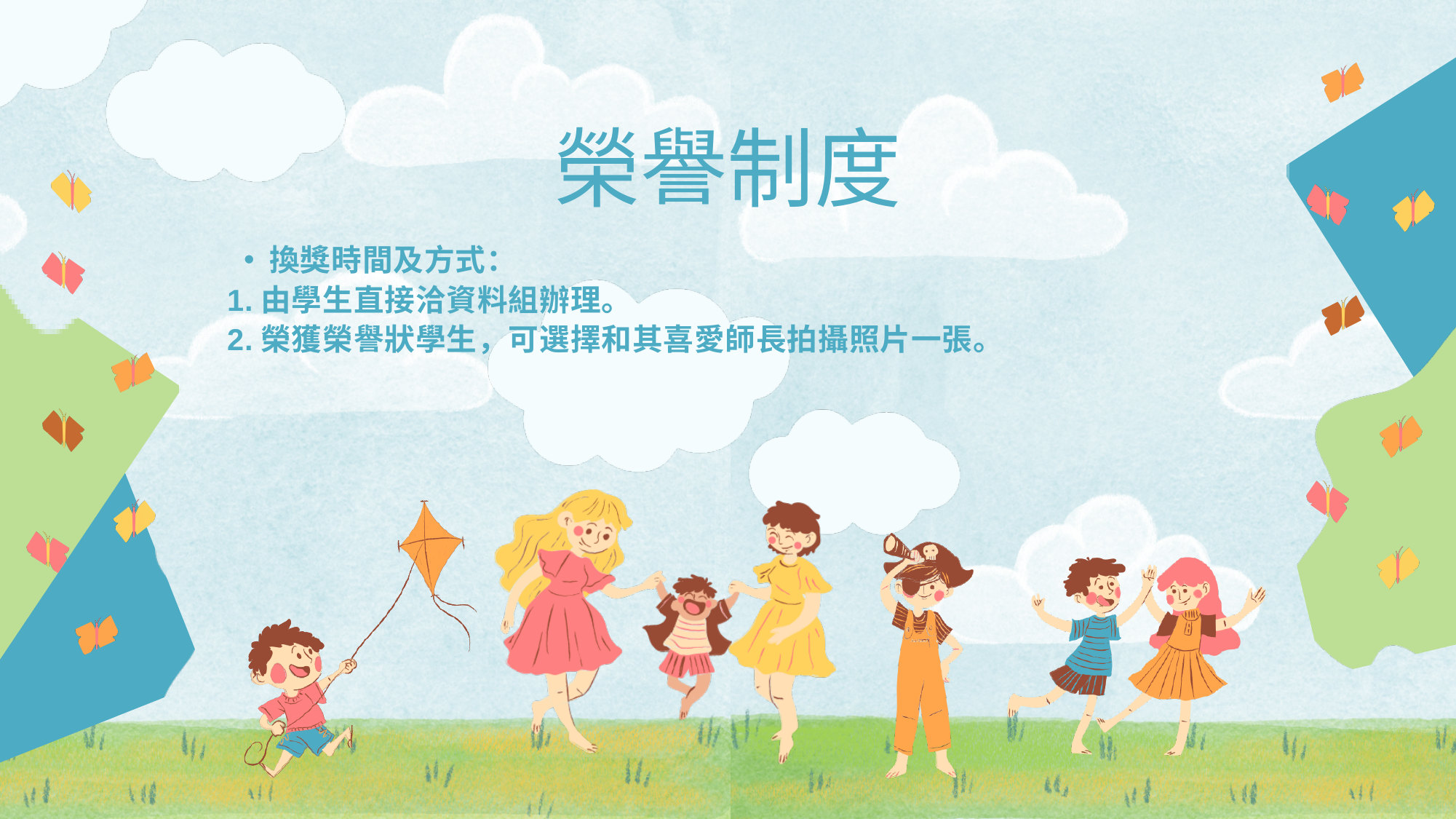

榮譽制度

換獎時間及方式：
 1.由學生直接洽資料組辦理。
 2.榮獲榮譽狀學生，可選擇和其喜愛師長拍攝照片一張。